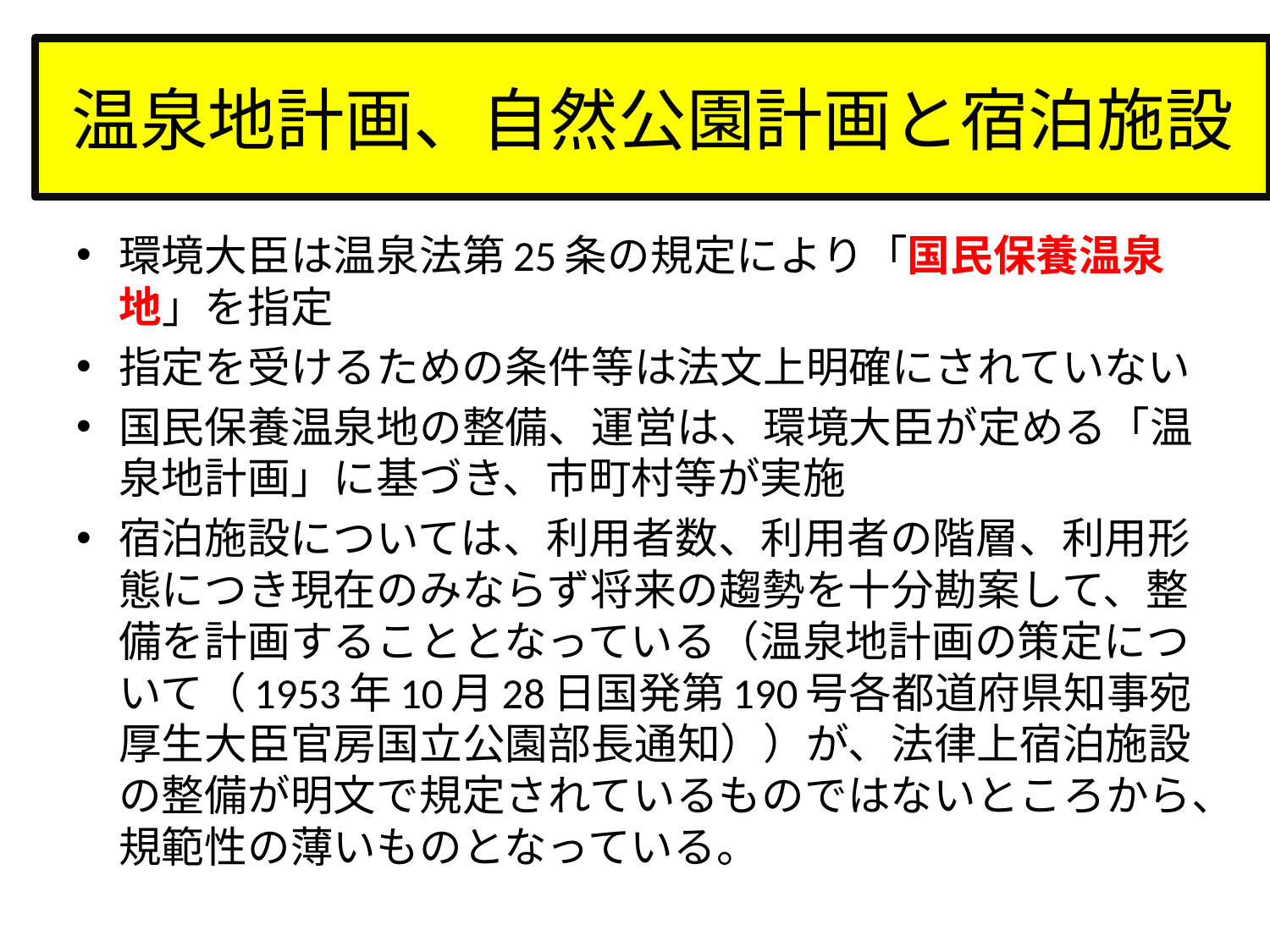

# 温泉地計画、自然公園計画と宿泊施設
環境大臣は温泉法第25条の規定により「国民保養温泉地」を指定
指定を受けるための条件等は法文上明確にされていない
国民保養温泉地の整備、運営は、環境大臣が定める「温泉地計画」に基づき、市町村等が実施
宿泊施設については、利用者数、利用者の階層、利用形態につき現在のみならず将来の趨勢を十分勘案して、整備を計画することとなっている（温泉地計画の策定について（1953年10月28日国発第190号各都道府県知事宛厚生大臣官房国立公園部長通知））が、法律上宿泊施設の整備が明文で規定されているものではないところから、規範性の薄いものとなっている。